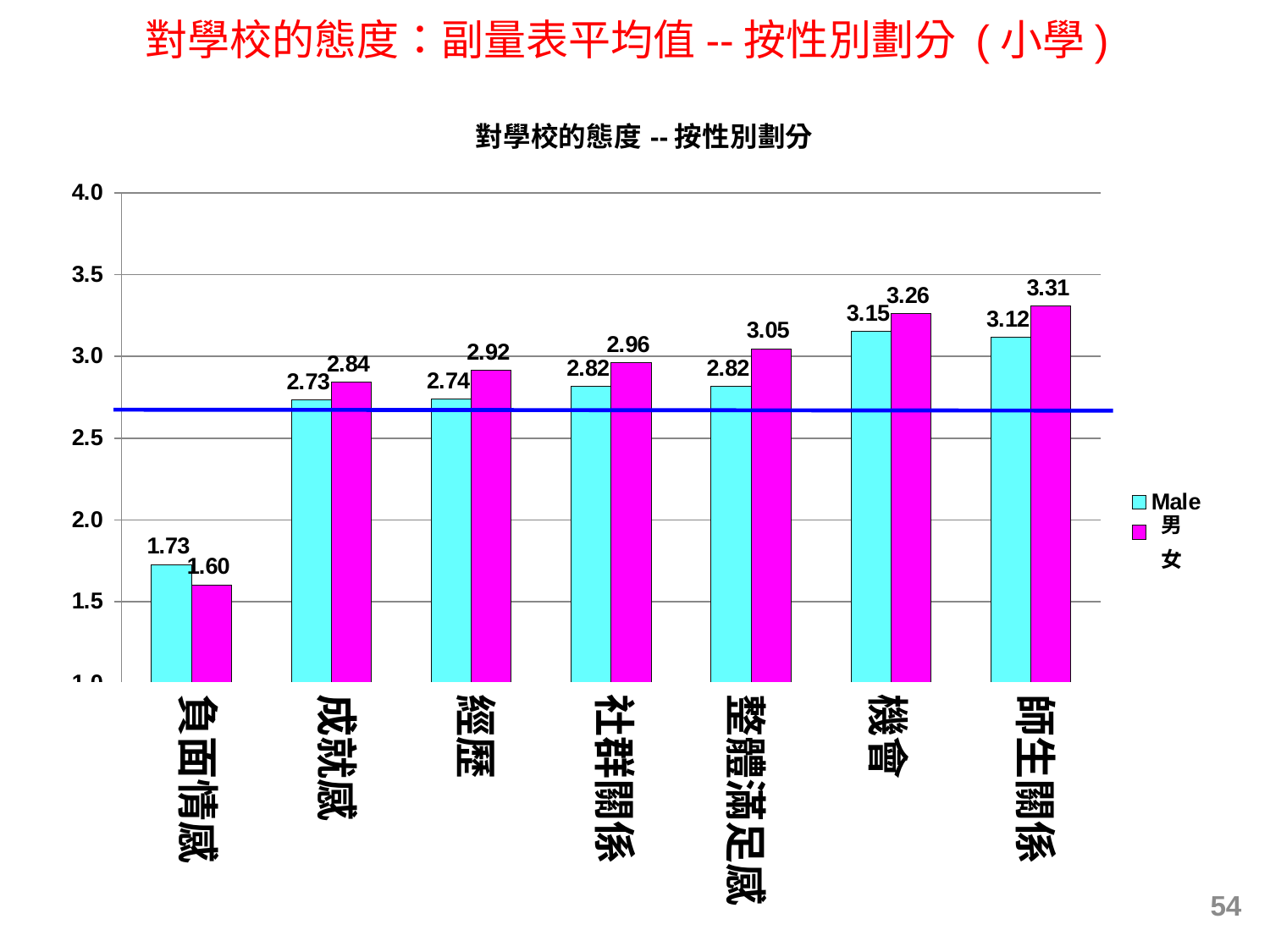

對學校的態度：副量表平均值--按性別劃分 (小學)

### Chart: 對學校的態度--按性別劃分

| Category | Male | Female |
|---|---|---|
| Negative Affect | 1.7282257928900495 | 1.604212775237876 |
| Achievement | 2.7321555819477403 | 2.8430433441308107 |
| Experience | 2.7374611364688763 | 2.915157116451012 |
| Social Integration | 2.8156034977738345 | 2.960756645541764 |
| General Satisfaction | 2.8168847760491564 | 3.047059848870285 |
| Opportunity | 3.1520707827775802 | 3.261963102393061 |
| Teacher-Student Relationship | 3.1175332588911058 | 3.3065774314247967 |
男

女

師生關係

機會

整體滿足感

社群關係

經歷

成就感

負面情感

54